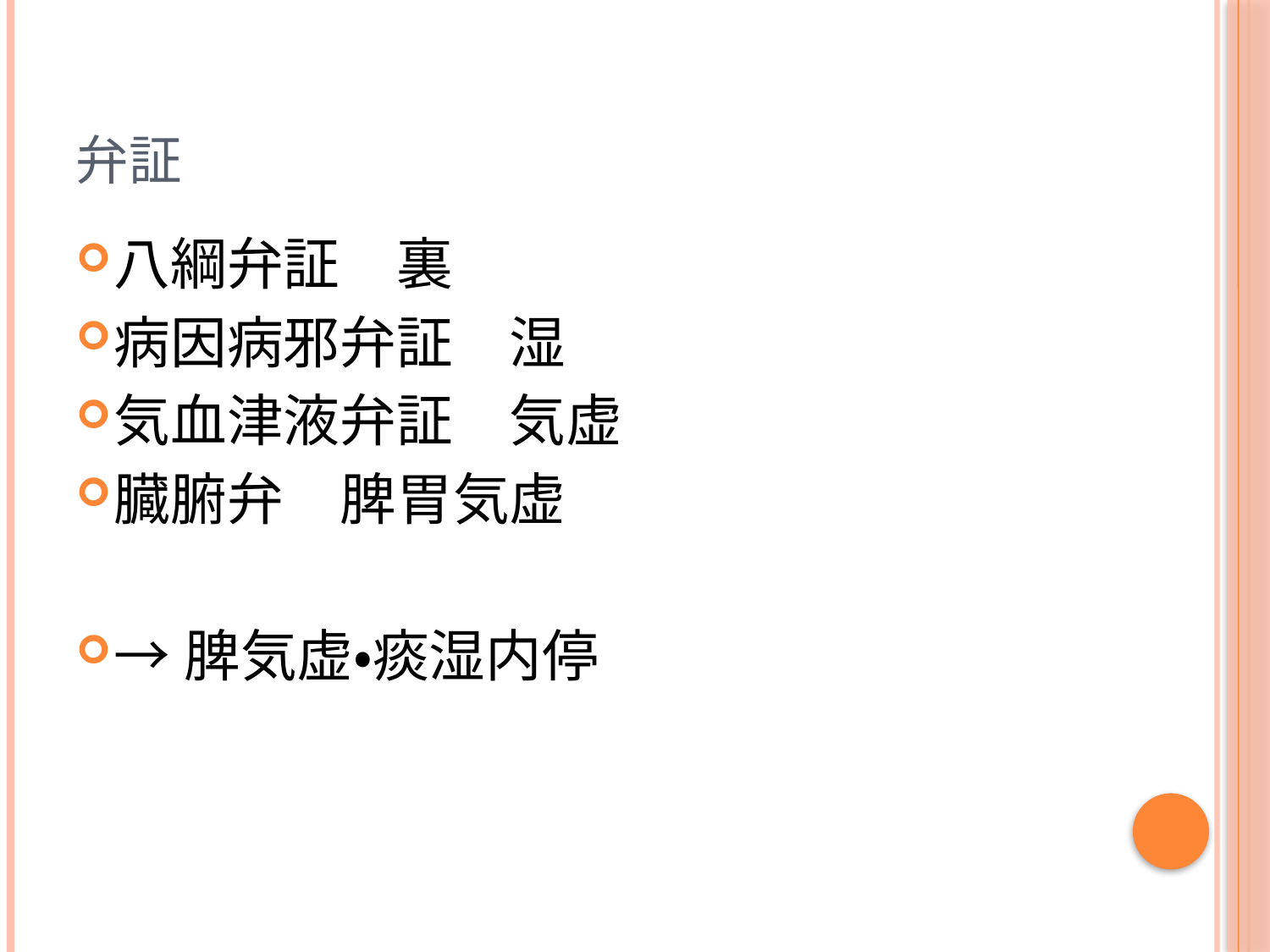

# 弁証
八綱弁証　裏
病因病邪弁証　湿
気血津液弁証　気虚
臓腑弁　脾胃気虚

→脾気虚・痰湿内停